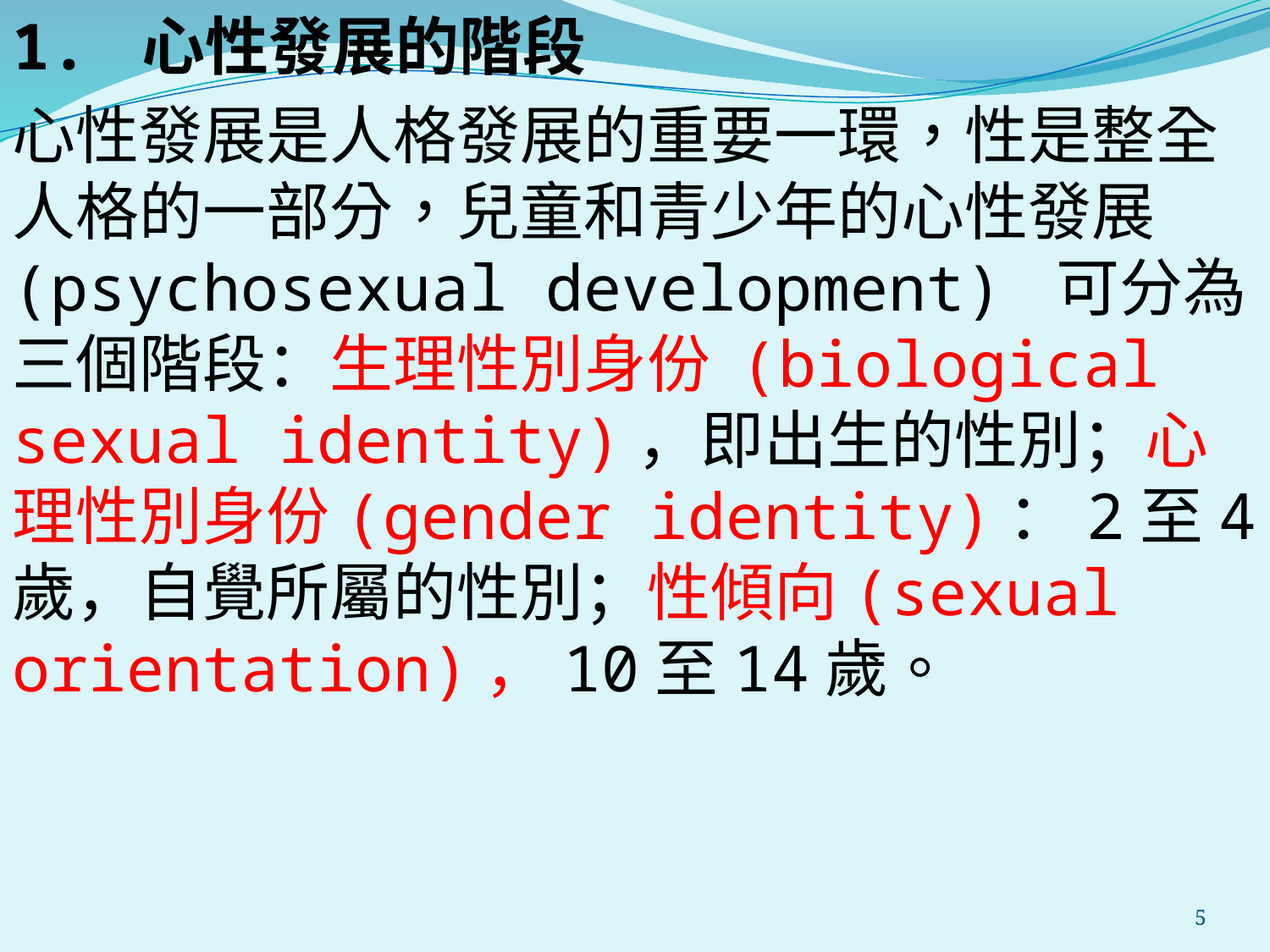

1. 心性發展的階段
心性發展是人格發展的重要一環，性是整全人格的一部分，兒童和青少年的心性發展 (psychosexual development) 可分為三個階段：生理性別身份 (biological sexual identity)，即出生的性別；心理性別身份(gender identity)：2至4歲，自覺所屬的性別；性傾向(sexual orientation)，10至14歲。
#

5